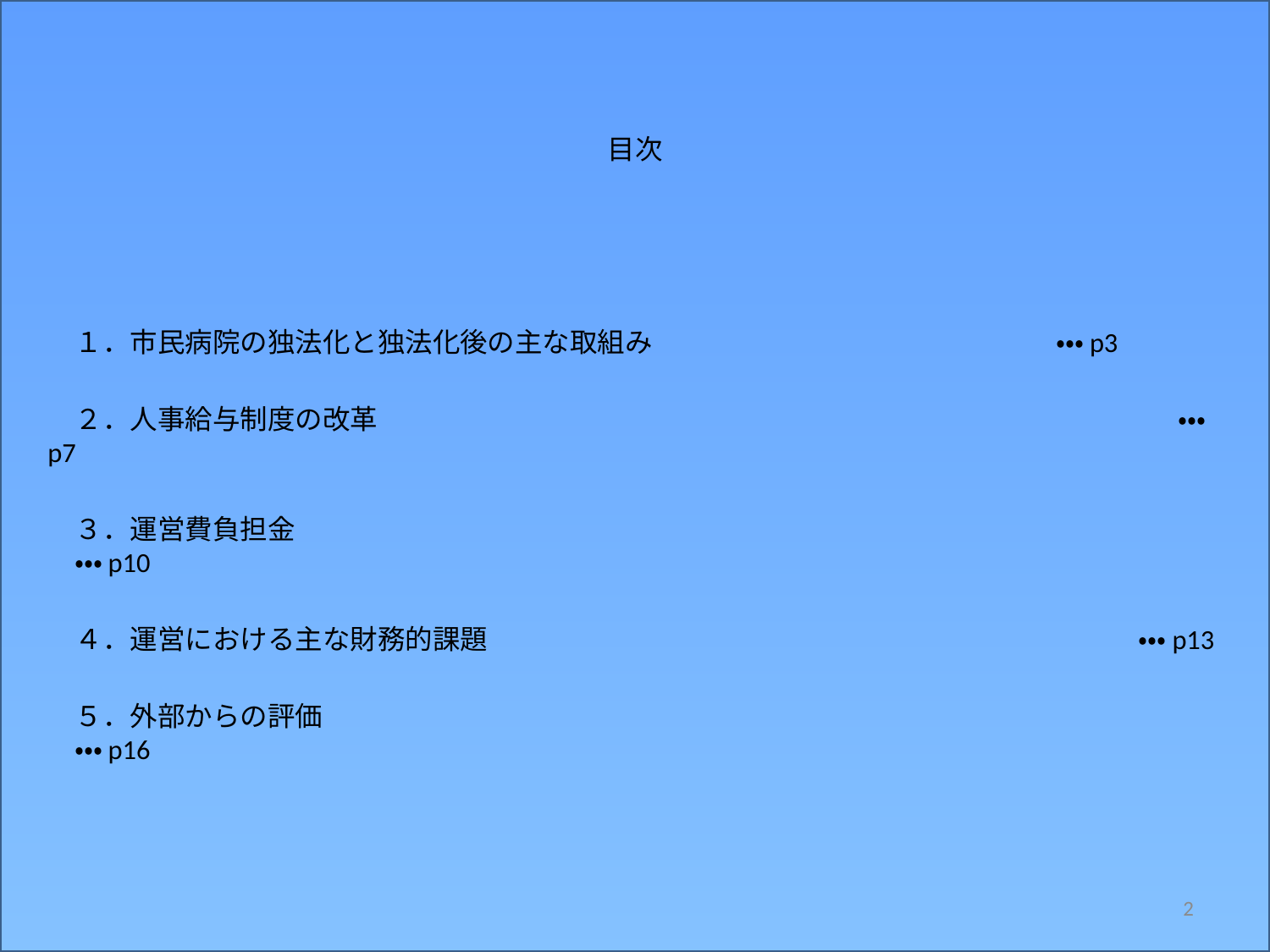

目次

　１．市民病院の独法化と独法化後の主な取組み　　　　　　　　　　　　　 　  ・・・p3

　２．人事給与制度の改革　　　　　　　　　　　　　　  　　　　　　　　　　　　　 　  ・・・p7

　３．運営費負担金　　　　  　　　　　　　　　　　　　　　　　　　　　　　　　　　　 　・・・p10

　４．運営における主な財務的課題  　　　　　　　　　　　　　　　　　　　 　　　　・・・p13

　５．外部からの評価　　　　　　　　　　　　　　　　　　　　　　　　  　　　　　　　　・・・p16

2